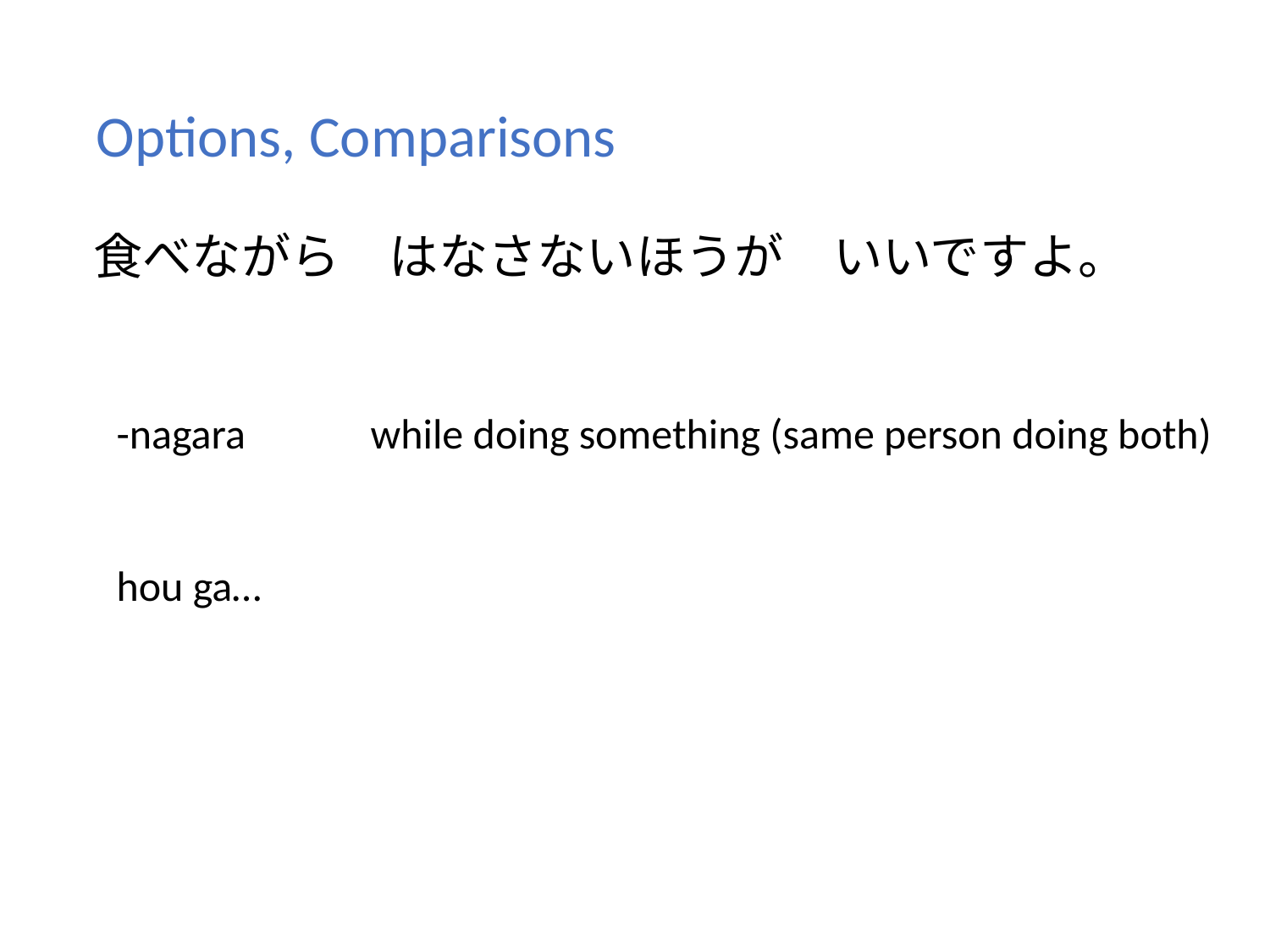

Options, Comparisons
食べながら　はなさないほうが　いいですよ。

-nagara	while doing something (same person doing both)

hou ga…